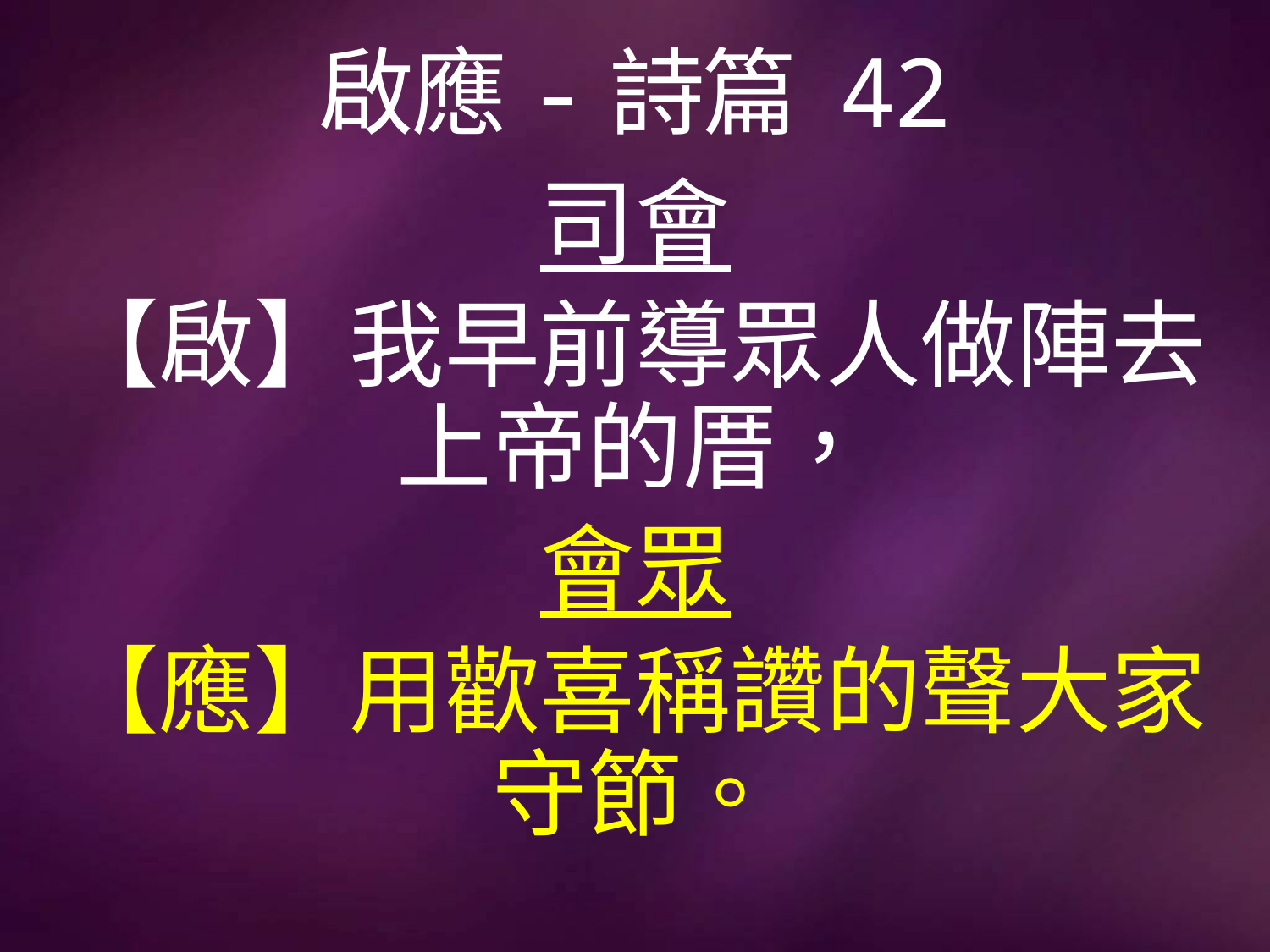

# 啟應-詩篇 42
司會
【啟】我早前導眾人做陣去上帝的厝，
會眾
【應】用歡喜稱讚的聲大家守節。